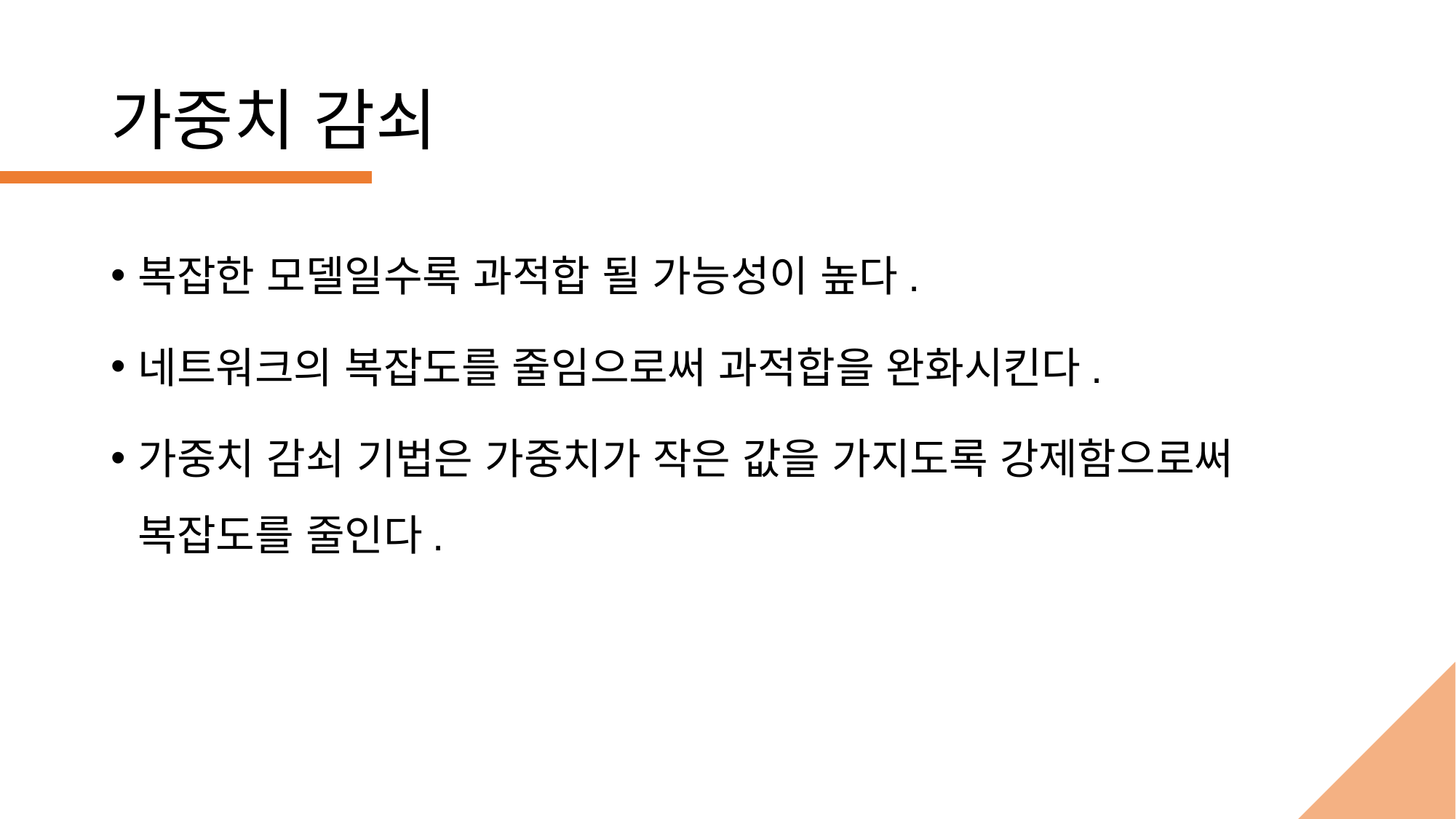

# 가중치 감쇠
복잡한 모델일수록 과적합 될 가능성이 높다.
네트워크의 복잡도를 줄임으로써 과적합을 완화시킨다.
가중치 감쇠 기법은 가중치가 작은 값을 가지도록 강제함으로써 복잡도를 줄인다.